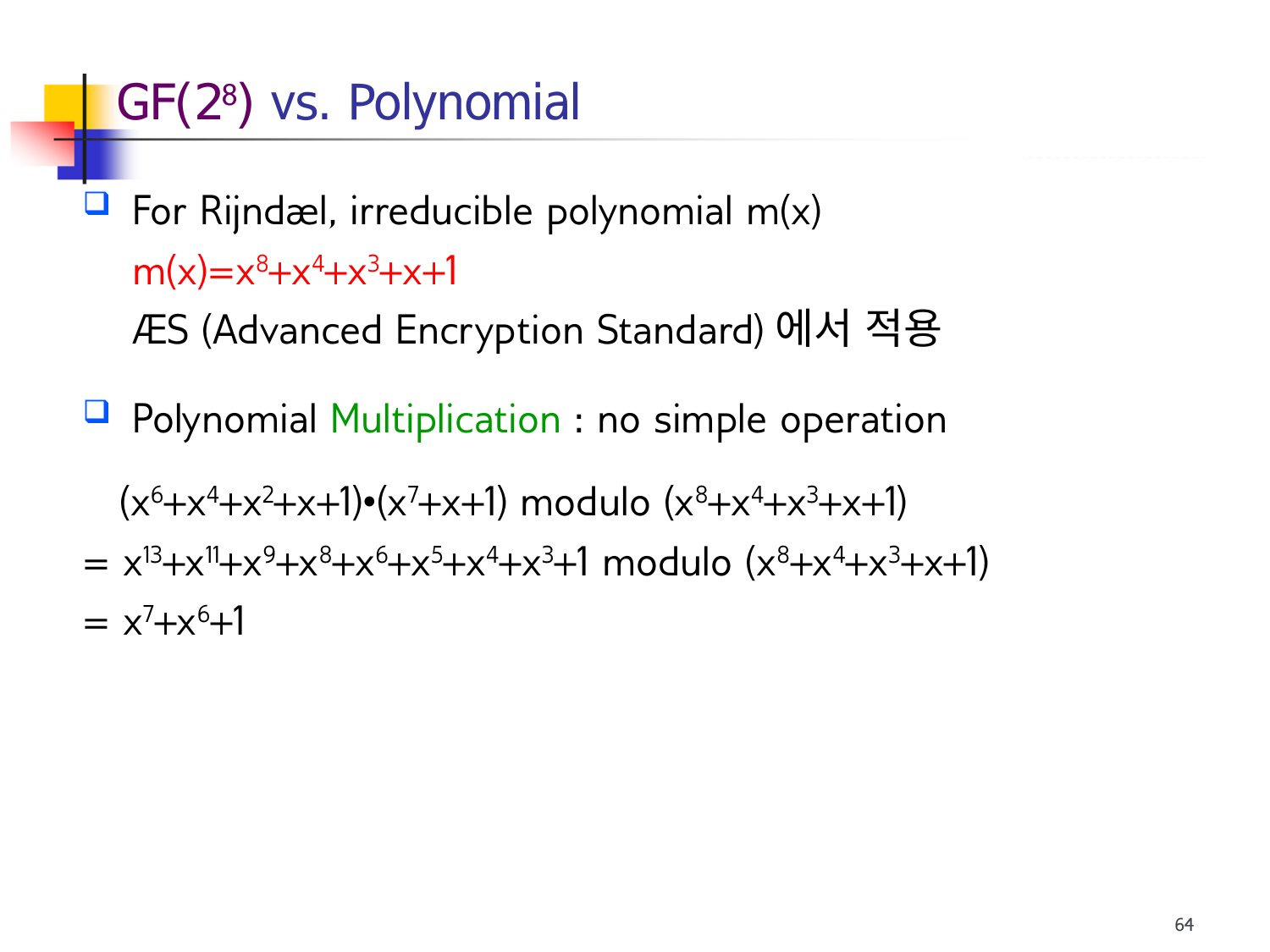

GF(28) vs. Polynomial
 For Rijndael, irreducible polynomial m(x)
	 m(x)=x8+x4+x3+x+1
	 AES (Advanced Encryption Standard)에서 적용

 Polynomial Multiplication : no simple operation

	(x6+x4+x2+x+1)•(x7+x+1) modulo (x8+x4+x3+x+1)
= x13+x11+x9+x8+x6+x5+x4+x3+1 modulo (x8+x4+x3+x+1)
= x7+x6+1
64